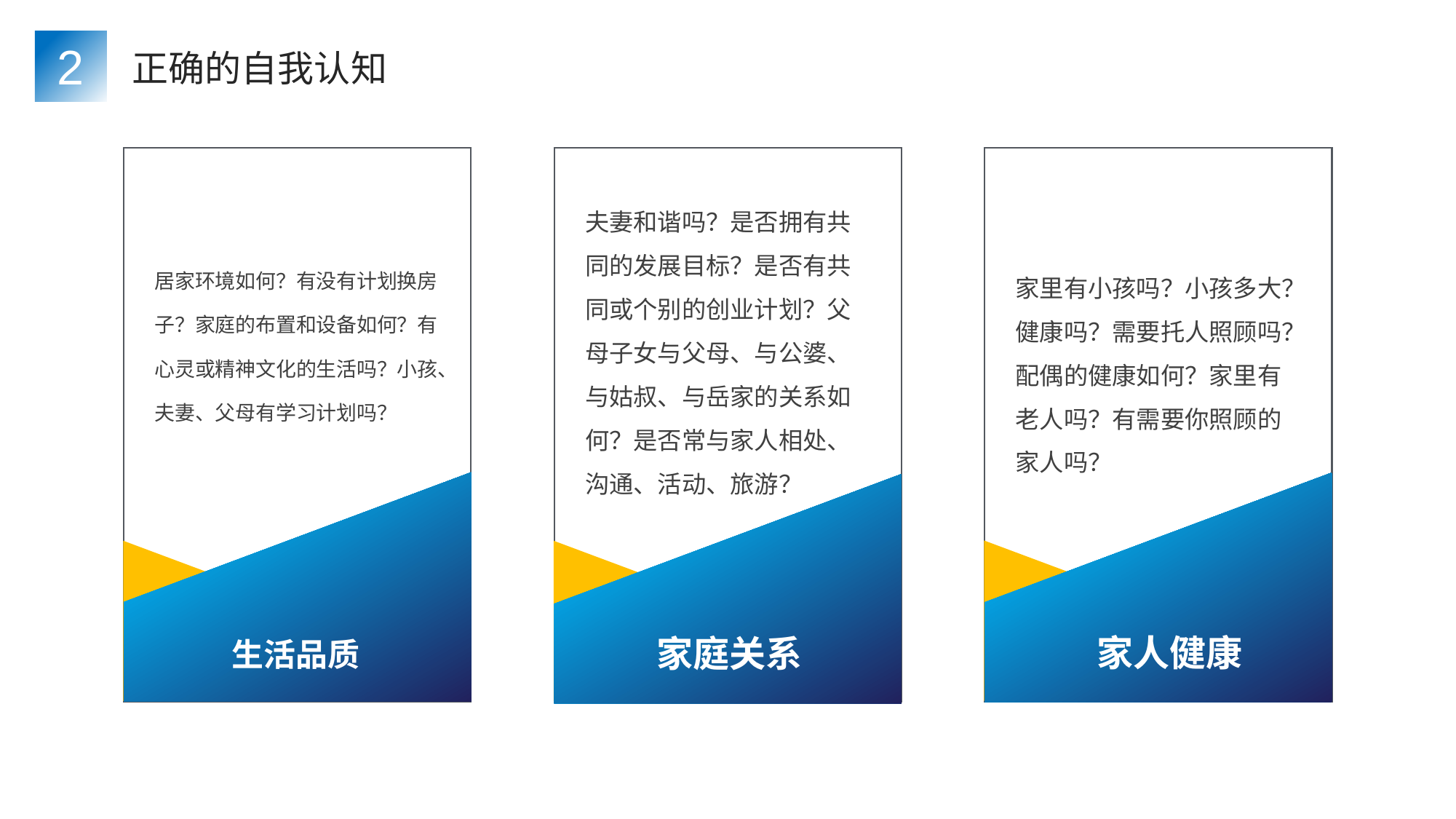

2
正确的自我认知

家里有小孩吗？小孩多大？健康吗？需要托人照顾吗？配偶的健康如何？家里有老人吗？有需要你照顾的家人吗？

家人健康

居家环境如何？有没有计划换房子？家庭的布置和设备如何？有心灵或精神文化的生活吗？小孩、夫妻、父母有学习计划吗？

生活品质

夫妻和谐吗？是否拥有共同的发展目标？是否有共同或个别的创业计划？父母子女与父母、与公婆、与姑叔、与岳家的关系如何？是否常与家人相处、沟通、活动、旅游？

家庭关系